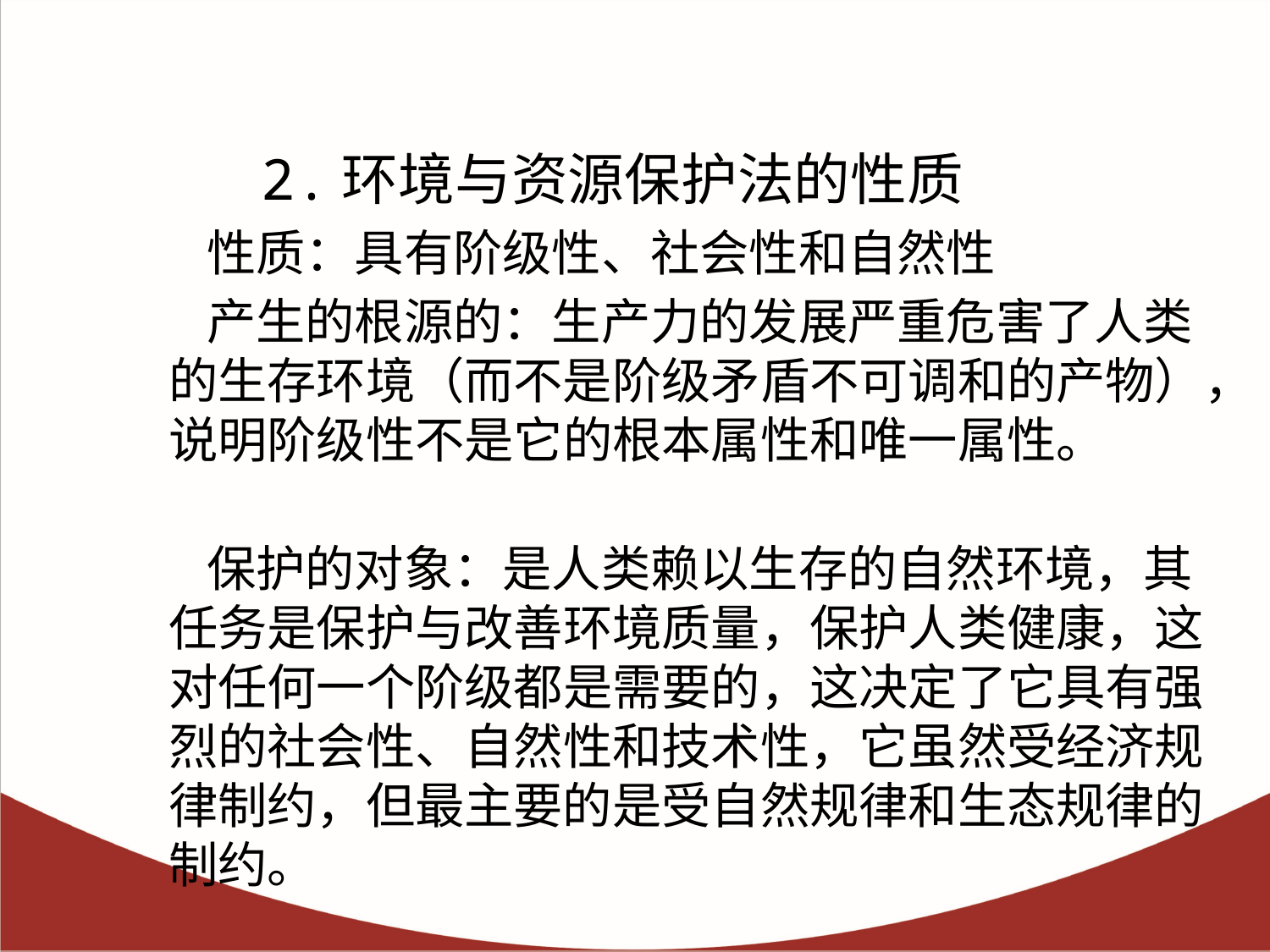

2.环境与资源保护法的性质
      性质：具有阶级性、社会性和自然性
      产生的根源的：生产力的发展严重危害了人类的生存环境（而不是阶级矛盾不可调和的产物），说明阶级性不是它的根本属性和唯一属性。
      保护的对象：是人类赖以生存的自然环境，其任务是保护与改善环境质量，保护人类健康，这对任何一个阶级都是需要的，这决定了它具有强烈的社会性、自然性和技术性，它虽然受经济规律制约，但最主要的是受自然规律和生态规律的制约。